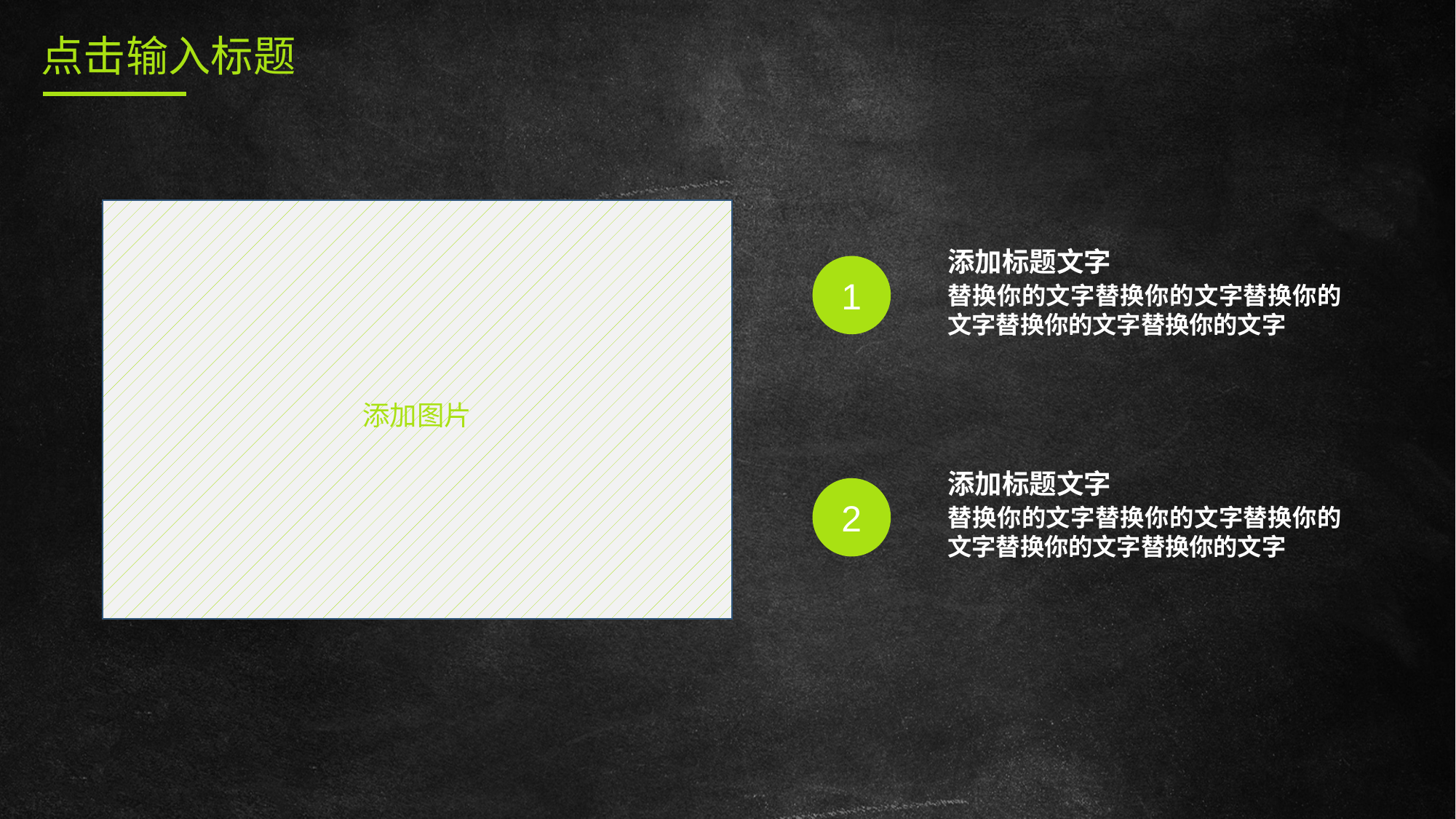

点击输入标题
添加图片
添加标题文字
替换你的文字替换你的文字替换你的文字替换你的文字替换你的文字
1
添加标题文字
替换你的文字替换你的文字替换你的文字替换你的文字替换你的文字
2